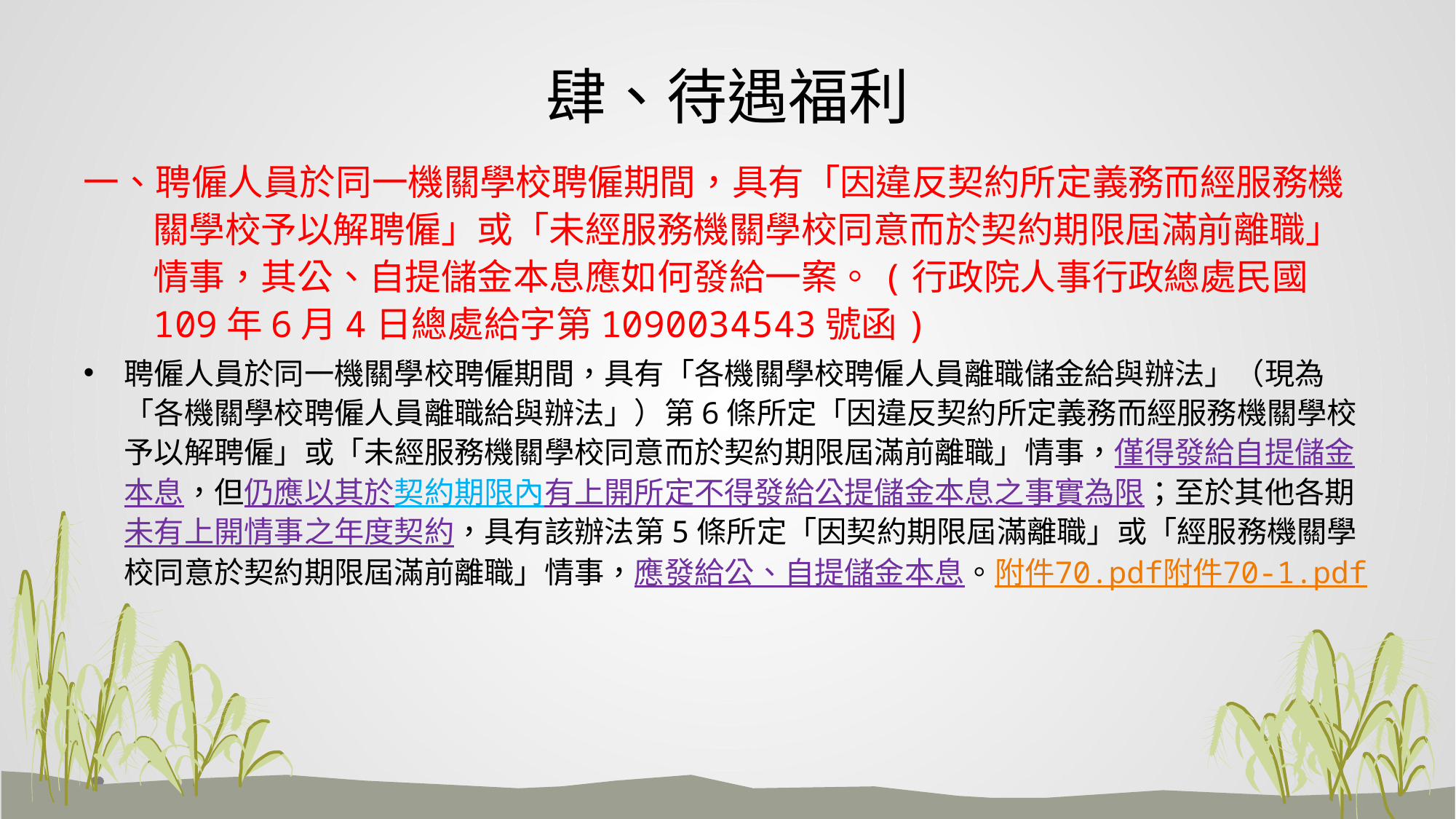

# 肆、待遇福利
一、聘僱人員於同一機關學校聘僱期間，具有「因違反契約所定義務而經服務機關學校予以解聘僱」或「未經服務機關學校同意而於契約期限屆滿前離職」情事，其公、自提儲金本息應如何發給一案。(行政院人事行政總處民國109年6月4日總處給字第1090034543號函)
聘僱人員於同一機關學校聘僱期間，具有「各機關學校聘僱人員離職儲金給與辦法」（現為「各機關學校聘僱人員離職給與辦法」）第6條所定「因違反契約所定義務而經服務機關學校予以解聘僱」或「未經服務機關學校同意而於契約期限屆滿前離職」情事，僅得發給自提儲金本息，但仍應以其於契約期限內有上開所定不得發給公提儲金本息之事實為限；至於其他各期未有上開情事之年度契約，具有該辦法第5條所定「因契約期限屆滿離職」或「經服務機關學校同意於契約期限屆滿前離職」情事，應發給公、自提儲金本息。附件70.pdf附件70-1.pdf